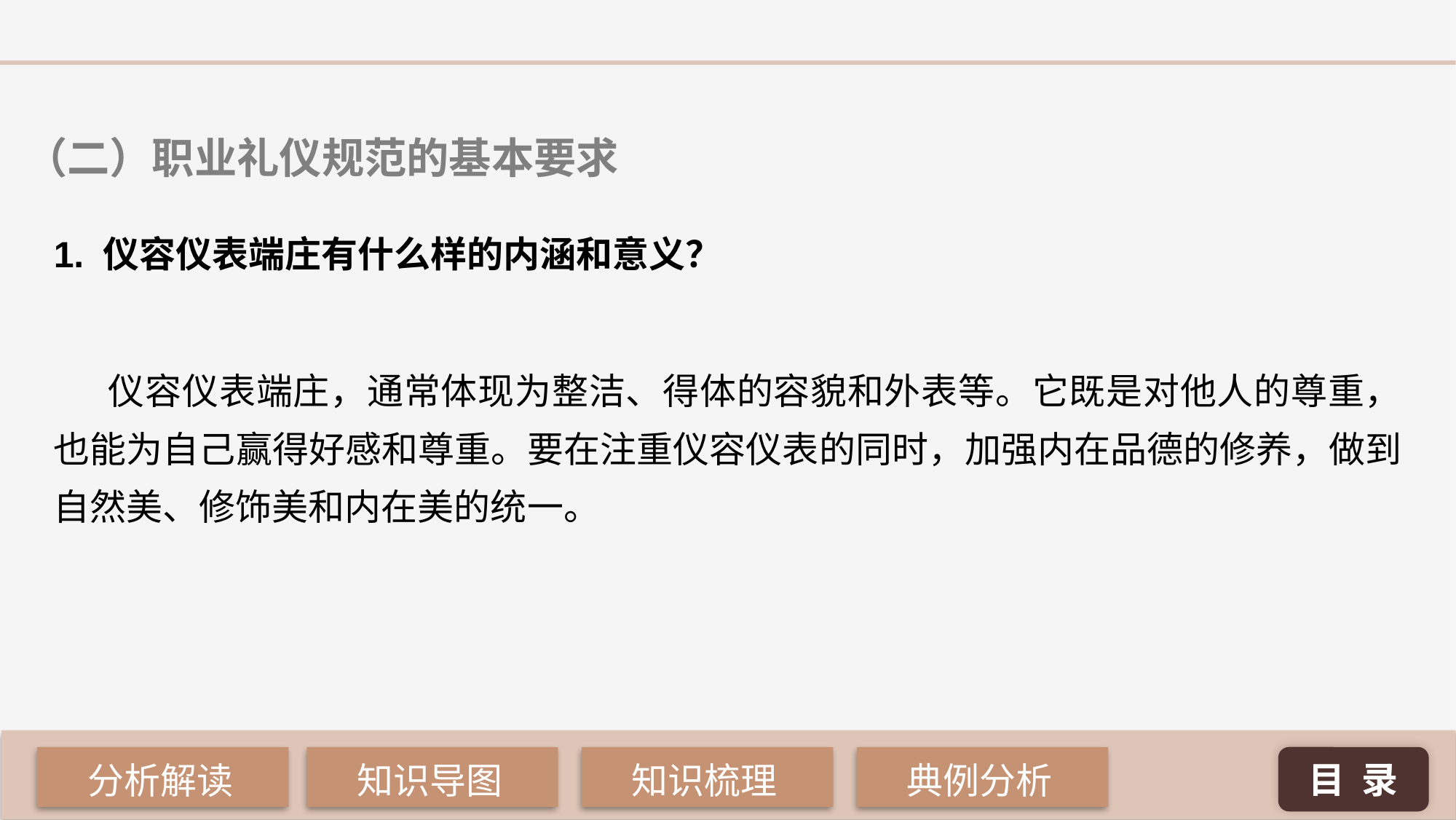

（二）职业礼仪规范的基本要求
1. 仪容仪表端庄有什么样的内涵和意义？
仪容仪表端庄，通常体现为整洁、得体的容貌和外表等。它既是对他人的尊重，也能为自己赢得好感和尊重。要在注重仪容仪表的同时，加强内在品德的修养，做到自然美、修饰美和内在美的统一。